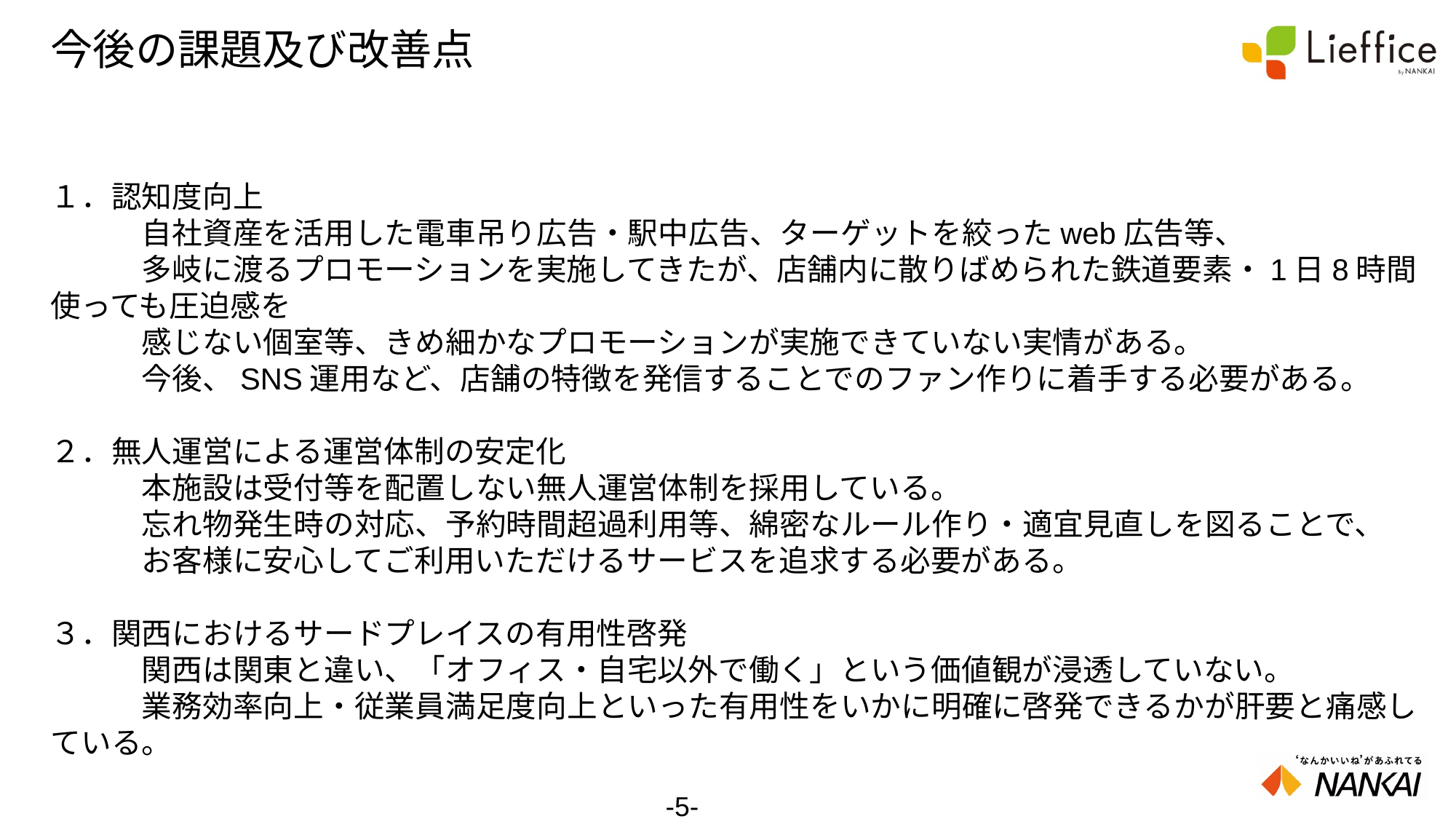

今後の課題及び改善点
１．認知度向上
　　　自社資産を活用した電車吊り広告・駅中広告、ターゲットを絞ったweb広告等、
　　　多岐に渡るプロモーションを実施してきたが、店舗内に散りばめられた鉄道要素・1日8時間使っても圧迫感を
　　　感じない個室等、きめ細かなプロモーションが実施できていない実情がある。
　　　今後、SNS運用など、店舗の特徴を発信することでのファン作りに着手する必要がある。

２．無人運営による運営体制の安定化
　　　本施設は受付等を配置しない無人運営体制を採用している。
　　　忘れ物発生時の対応、予約時間超過利用等、綿密なルール作り・適宜見直しを図ることで、
　　　お客様に安心してご利用いただけるサービスを追求する必要がある。

３．関西におけるサードプレイスの有用性啓発
　　　関西は関東と違い、「オフィス・自宅以外で働く」という価値観が浸透していない。
　　　業務効率向上・従業員満足度向上といった有用性をいかに明確に啓発できるかが肝要と痛感している。

-5-